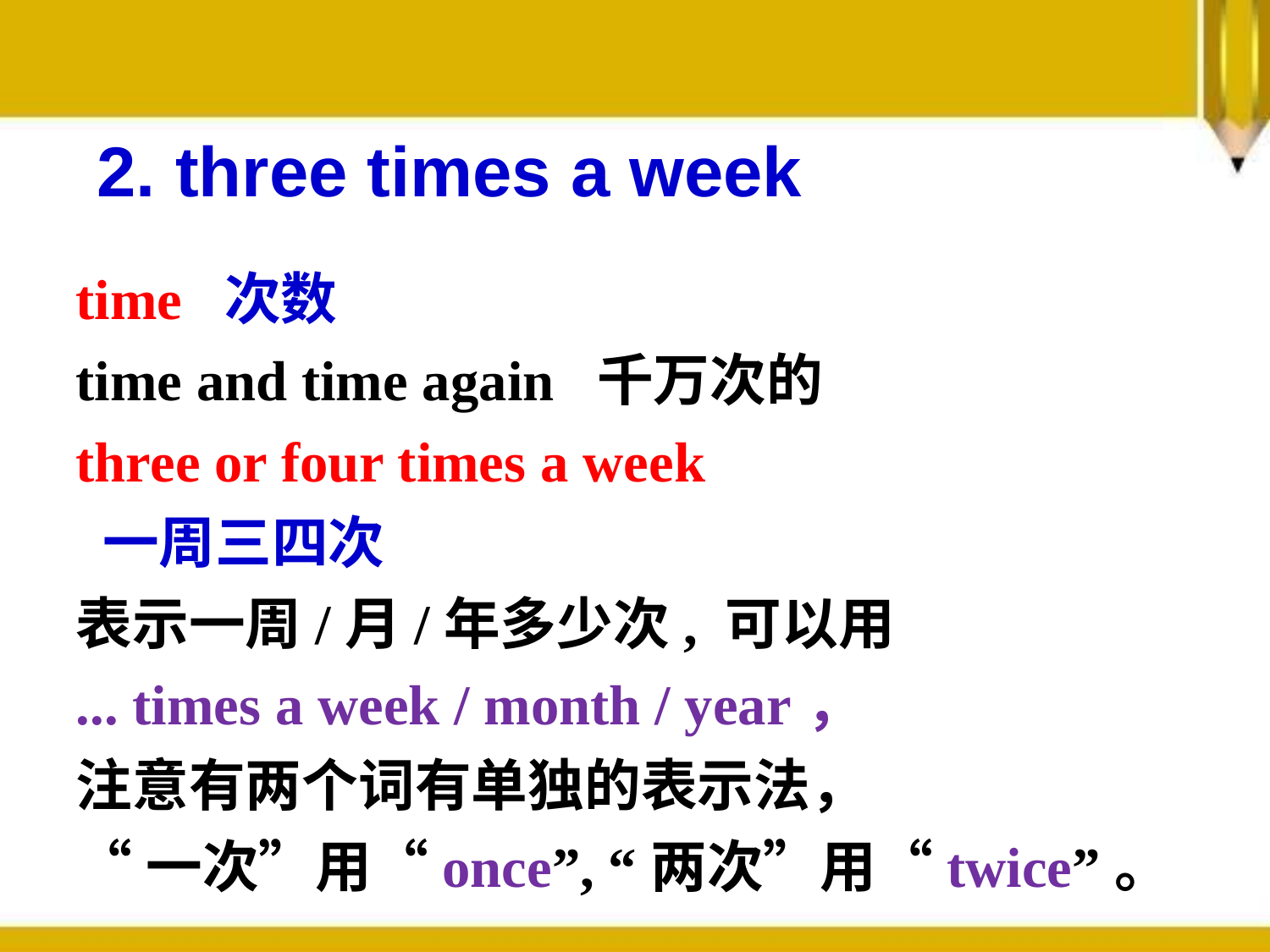

2. three times a week
time  次数
time and time again  千万次的
three or four times a week
 一周三四次
表示一周/月/年多少次, 可以用
... times a week / month / year，
注意有两个词有单独的表示法，
“一次”用“once”, “两次”用“twice”。